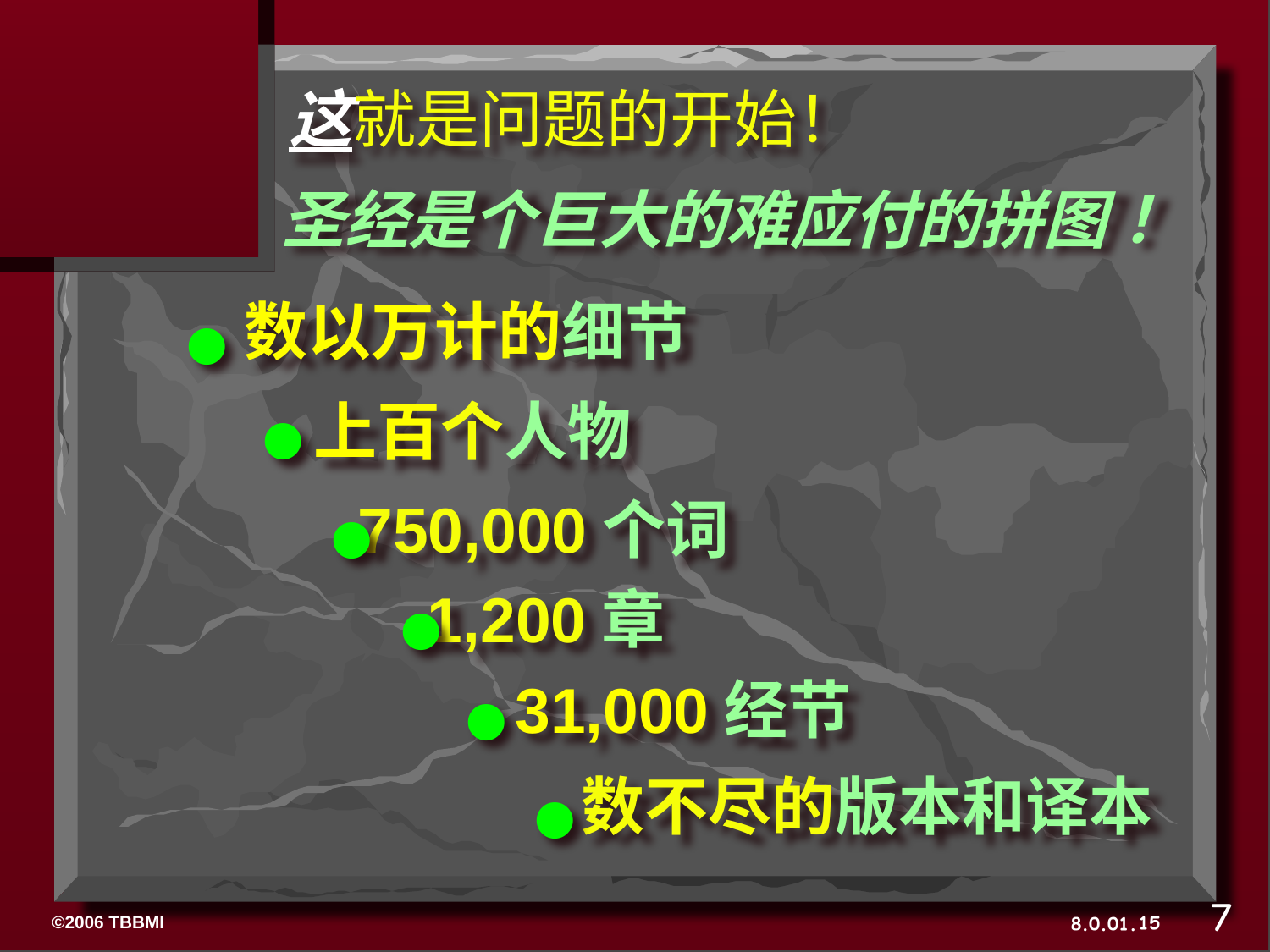

这就是问题的开始！
圣经是个巨大的难应付的拼图 ！
•
数以万计的细节
•
上百个人物
•
 750,000个词
•
 1,200章
•
31,000经节
•
 数不尽的版本和译本

7

15